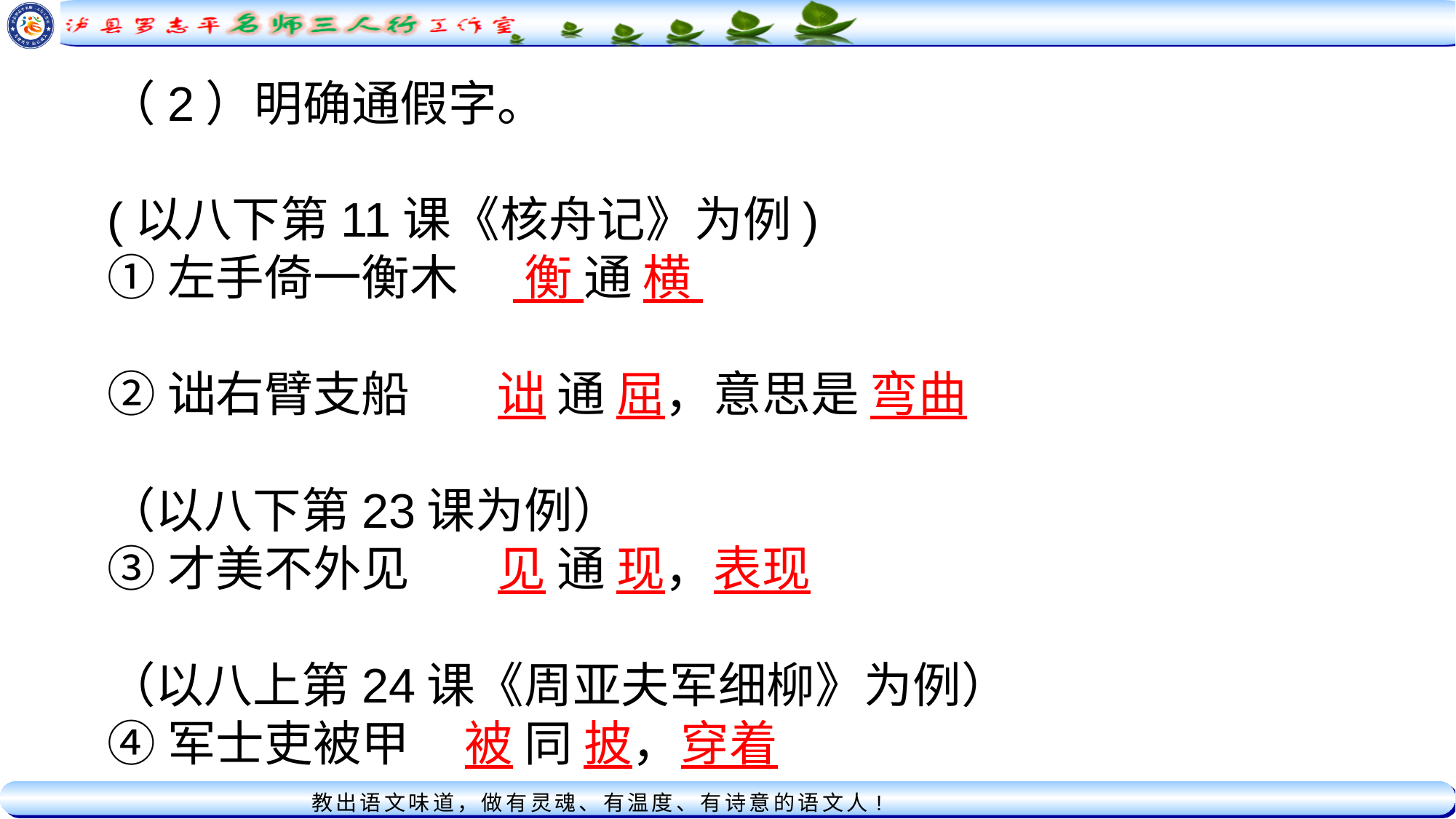

（2）明确通假字。

(以八下第11课《核舟记》为例)
①左手倚一衡木      衡 通 横

②诎右臂支船        诎 通 屈，意思是 弯曲

（以八下第23课为例）
③才美不外见        见 通 现，表现

（以八上第24课《周亚夫军细柳》为例）
④军士吏被甲     被 同 披，穿着